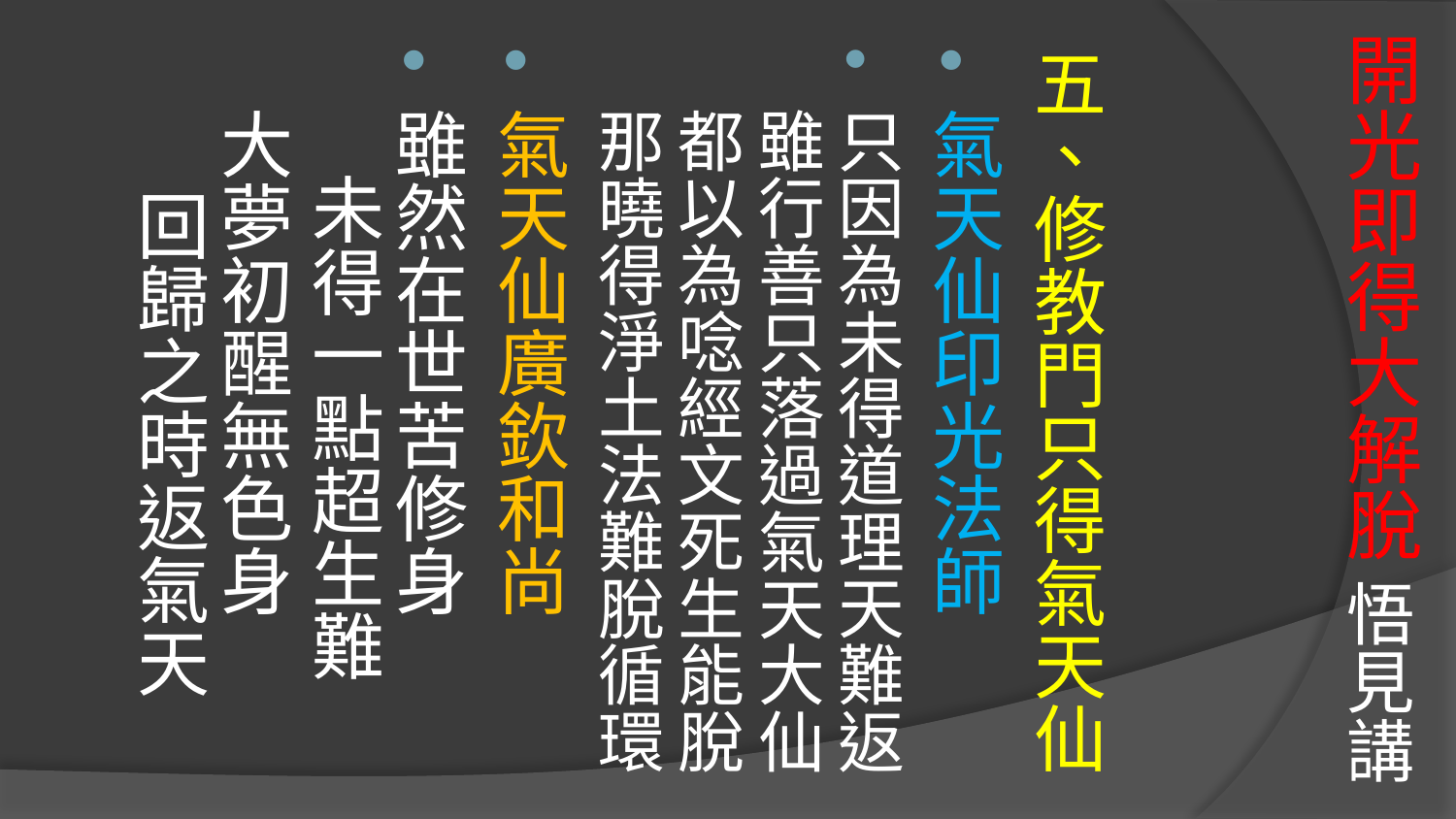

# 開光即得大解脫 悟見講
五、修教門只得氣天仙
氣天仙印光法師
只因為未得道理天難返
雖行善只落過氣天大仙
都以為唸經文死生能脫
那曉得淨土法難脫循環
氣天仙廣欽和尚
雖然在世苦修身               未得一點超生難 
大夢初醒無色身                回歸之時返氣天